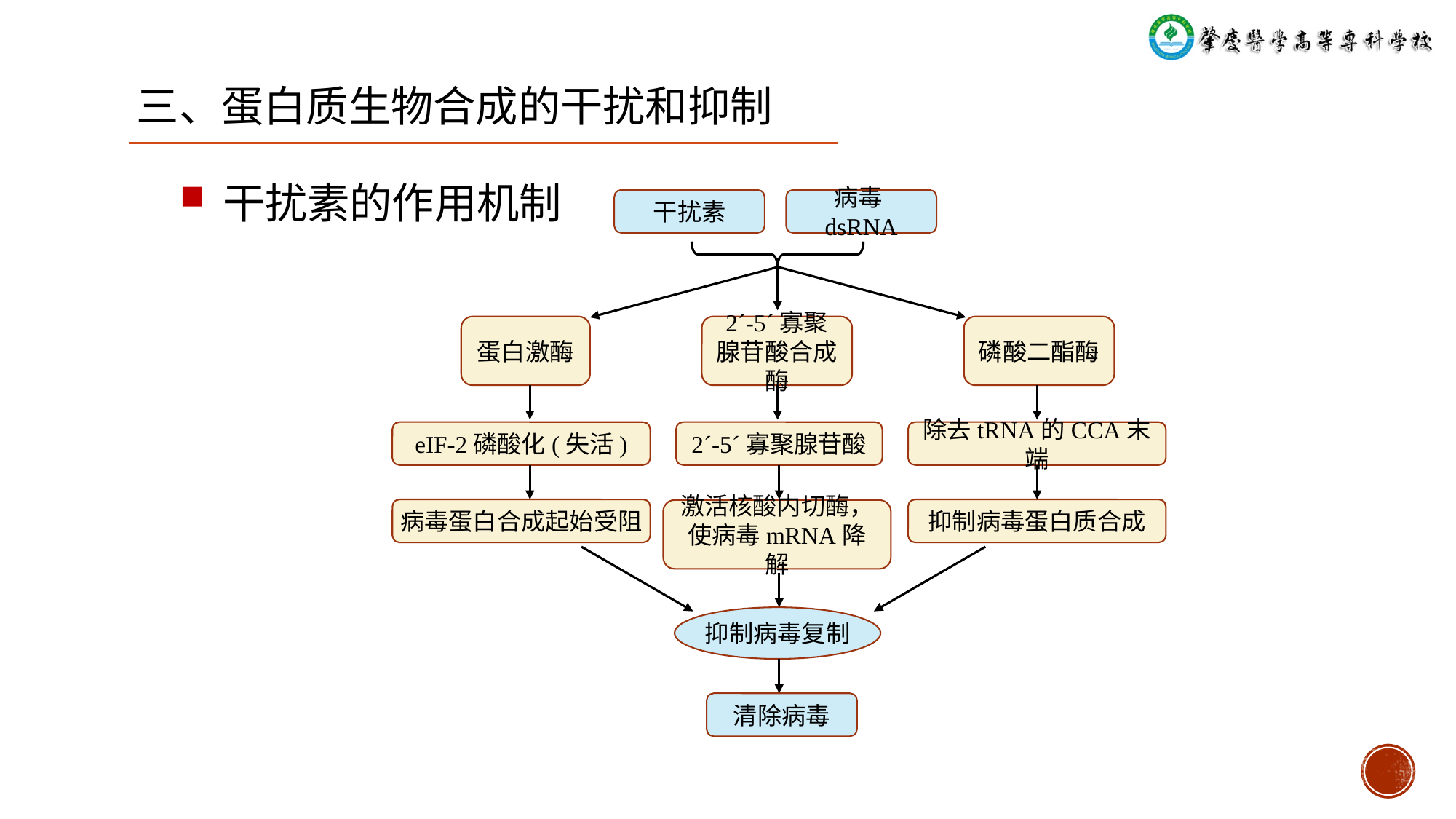

三、蛋白质生物合成的干扰和抑制
干扰素的作用机制

干扰素
病毒dsRNA
蛋白激酶
2´-5´寡聚腺苷酸合成酶
磷酸二酯酶
eIF-2磷酸化(失活)
2´-5´寡聚腺苷酸
除去tRNA的CCA末端
病毒蛋白合成起始受阻
抑制病毒蛋白质合成
激活核酸内切酶，使病毒mRNA降解
抑制病毒复制
清除病毒